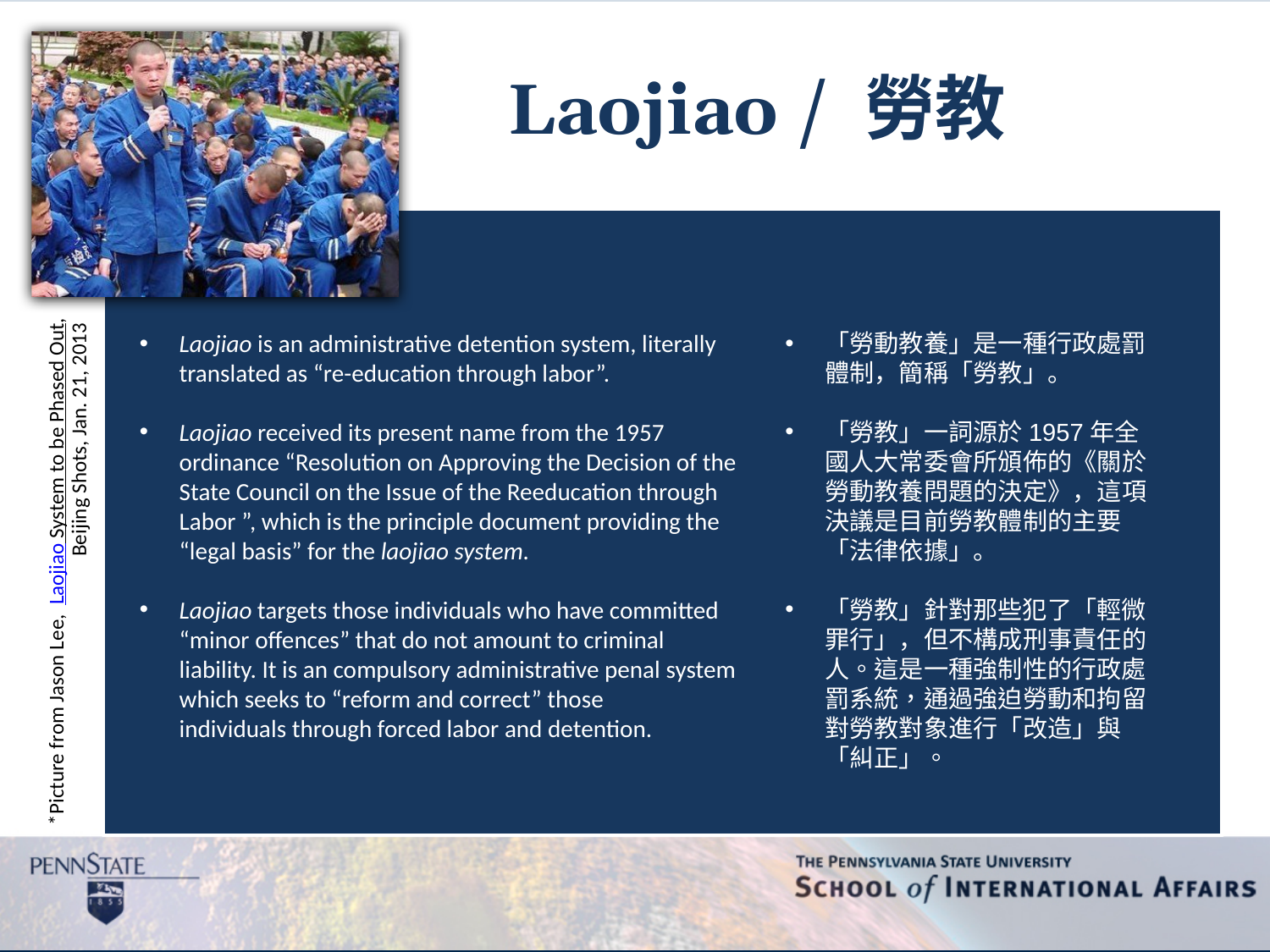

*Picture from Jason Lee,  Laojiao System to be Phased Out, Beijing Shots, Jan. 21, 2013

Laojiao / 勞教
Laojiao is an administrative detention system, literally translated as “re-education through labor”.

Laojiao received its present name from the 1957 ordinance “Resolution on Approving the Decision of the State Council on the Issue of the Reeducation through Labor ”, which is the principle document providing the “legal basis” for the laojiao system.

Laojiao targets those individuals who have committed “minor offences” that do not amount to criminal liability. It is an compulsory administrative penal system which seeks to “reform and correct” those individuals through forced labor and detention.
「勞動教養」是一種行政處罰體制，簡稱「勞教」。

「勞教」一詞源於1957年全國人大常委會所頒佈的《關於勞動教養問題的決定》，這項決議是目前勞教體制的主要「法律依據」。

「勞教」針對那些犯了「輕微罪行」，但不構成刑事責任的人。這是一種強制性的行政處罰系統，通過強迫勞動和拘留對勞教對象進行「改造」與「糾正」。